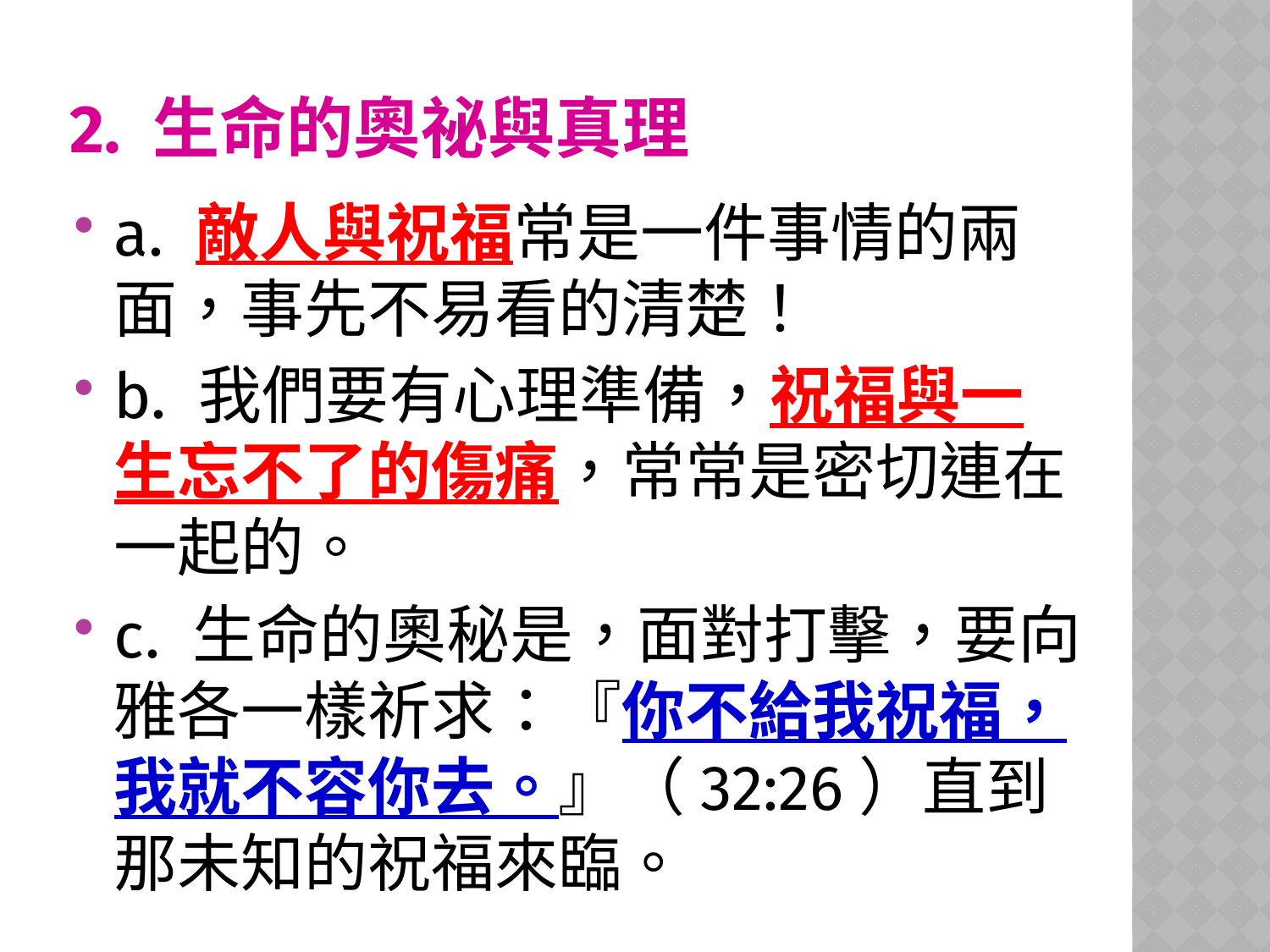

# 2. 生命的奧祕與真理
a. 敵人與祝福常是一件事情的兩面，事先不易看的清楚！
b. 我們要有心理準備，祝福與一生忘不了的傷痛，常常是密切連在一起的。
c. 生命的奧秘是，面對打擊，要向雅各一樣祈求：『你不給我祝福，我就不容你去。』（32:26）直到那未知的祝福來臨。